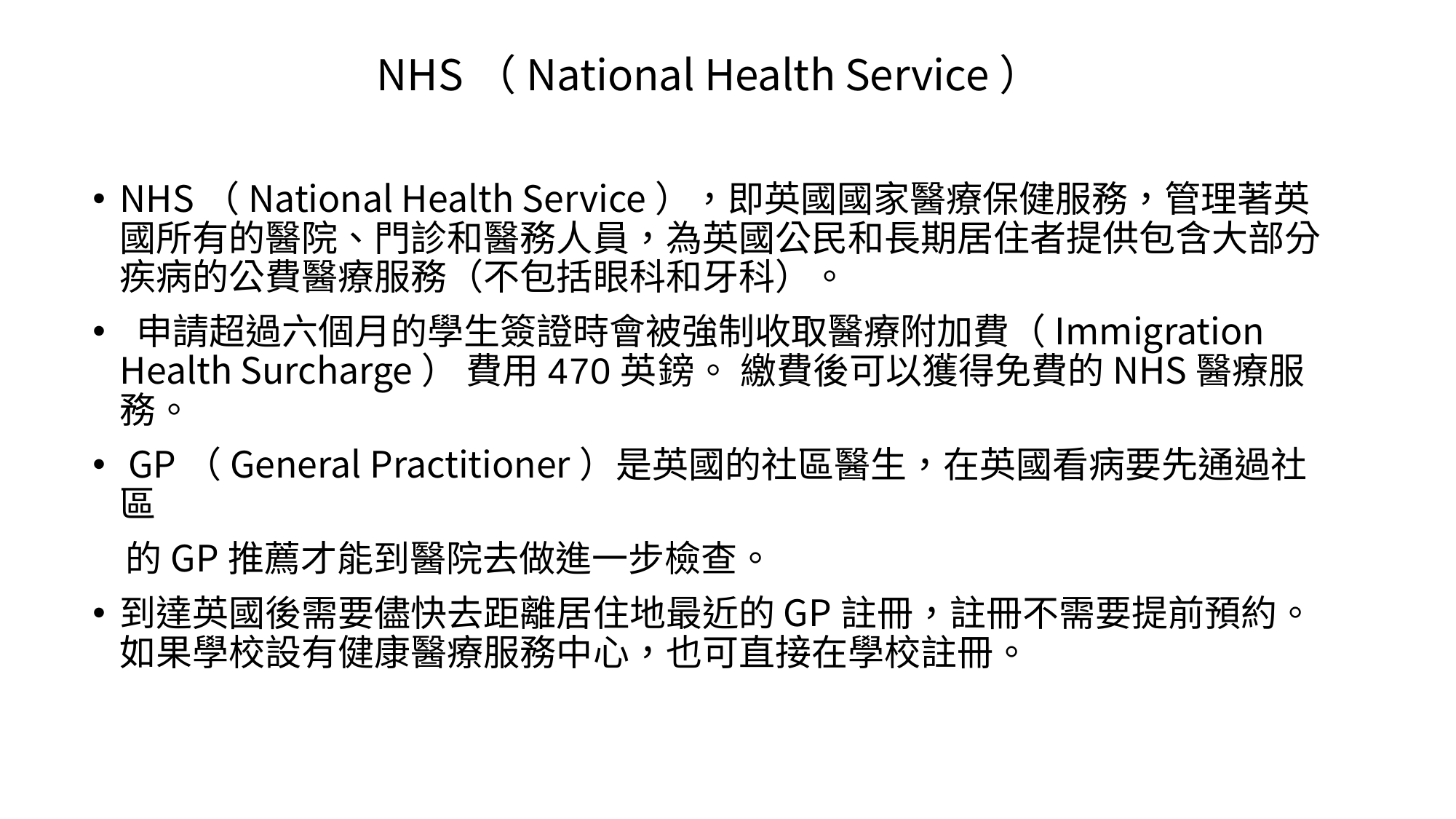

# NHS（National Health Service）
NHS（National Health Service），即英國國家醫療保健服務，管理著英國所有的醫院、門診和醫務人員，為英國公民和長期居住者提供包含大部分疾病的公費醫療服務（不包括眼科和牙科）。
 申請超過六個月的學生簽證時會被強制收取醫療附加費（Immigration Health Surcharge） 費用470英鎊。 繳費後可以獲得免費的NHS醫療服務。
 GP（General Practitioner）是英國的社區醫生，在英國看病要先通過社區
   的GP推薦才能到醫院去做進一步檢查。
到達英國後需要儘快去距離居住地最近的GP註冊，註冊不需要提前預約。 如果學校設有健康醫療服務中心，也可直接在學校註冊。